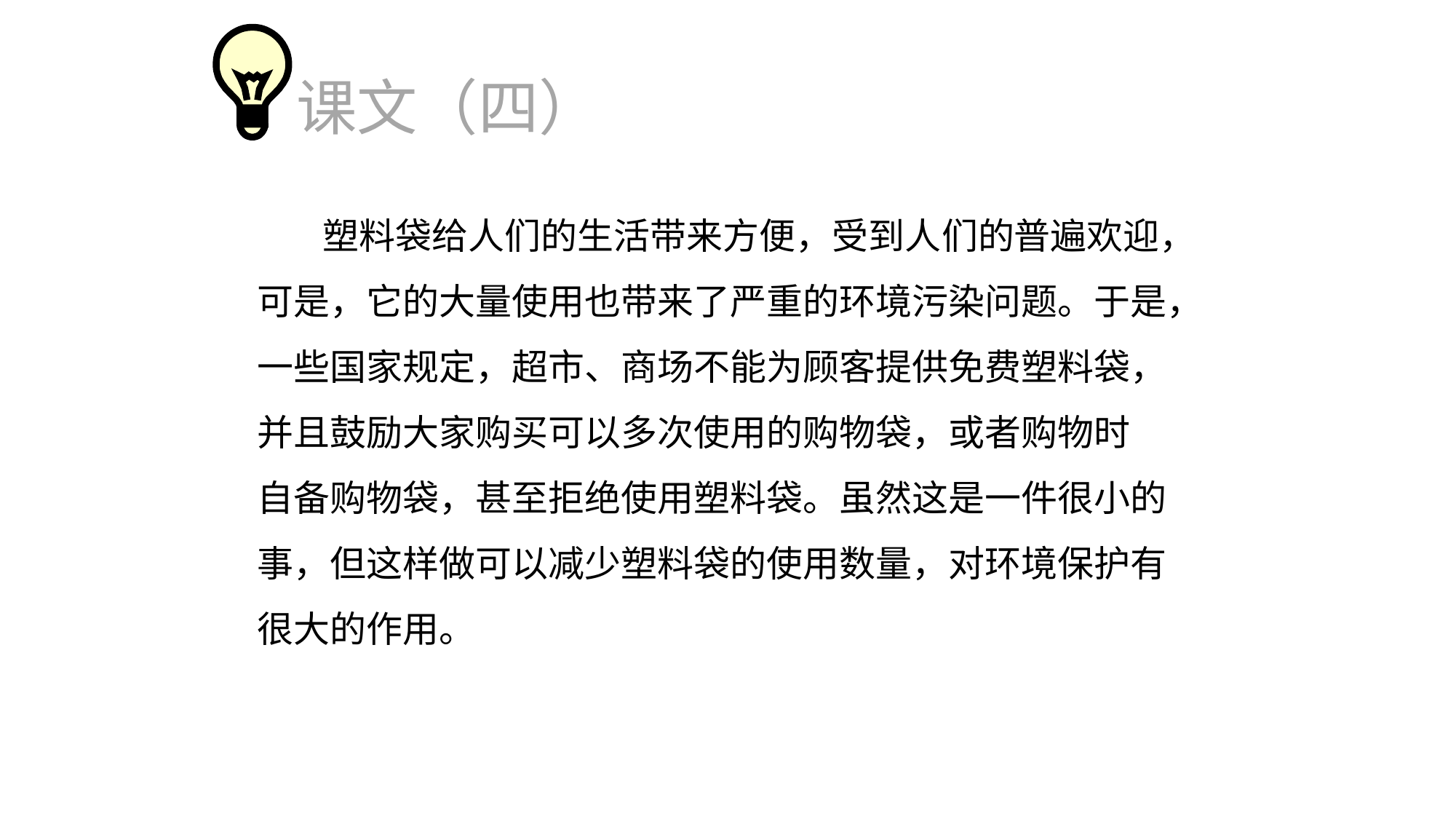

课文（四）
       塑料袋给人们的生活带来方便，受到人们的普遍欢迎，
可是，它的大量使用也带来了严重的环境污染问题。于是，
一些国家规定，超市、商场不能为顾客提供免费塑料袋，
并且鼓励大家购买可以多次使用的购物袋，或者购物时
自备购物袋，甚至拒绝使用塑料袋。虽然这是一件很小的
事，但这样做可以减少塑料袋的使用数量，对环境保护有
很大的作用。